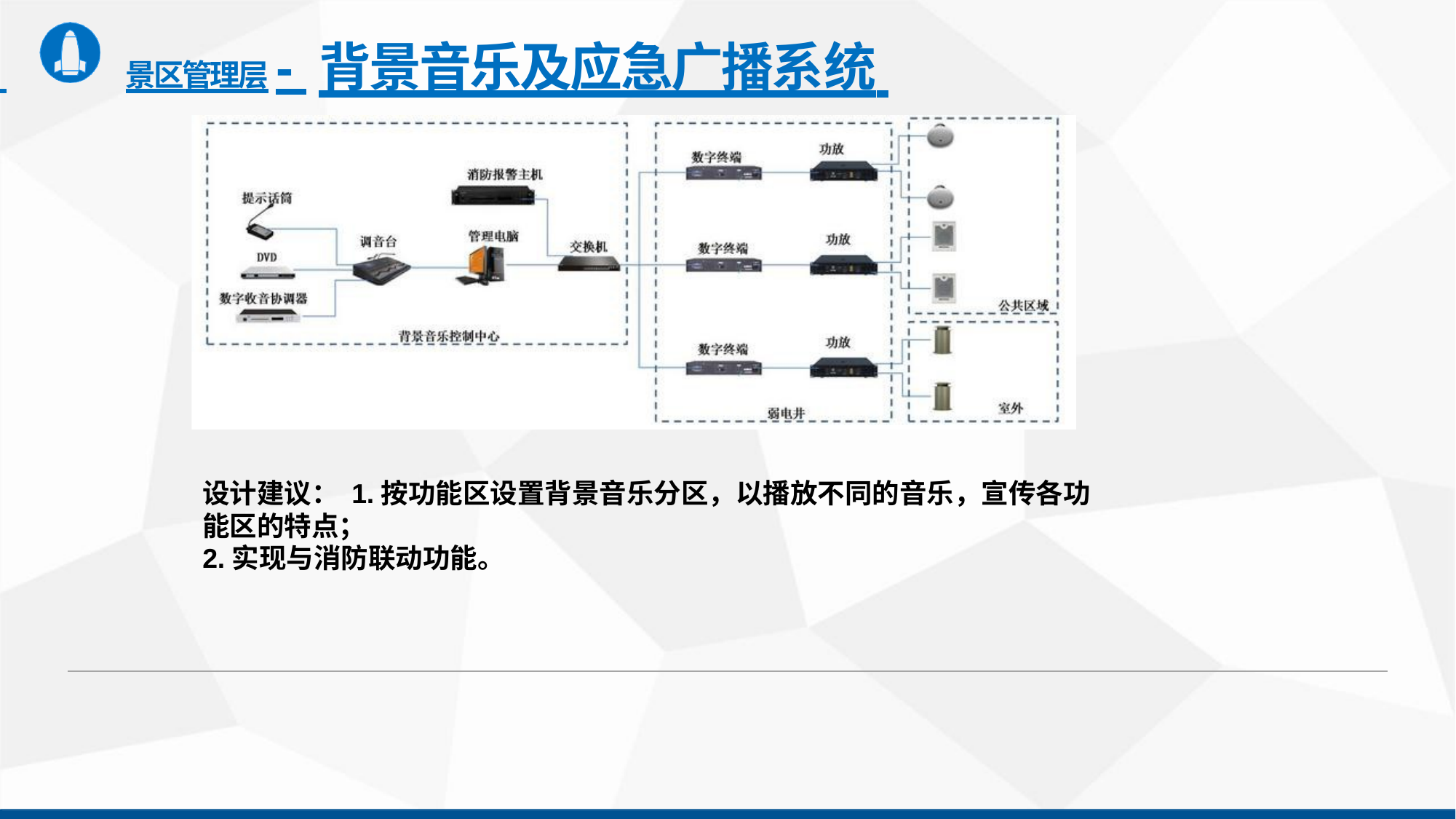

# 景区管理层- 背景音乐及应急广播系统

设计建议： 1.按功能区设置背景音乐分区，以播放不同的音乐，宣传各功能区的特点；
2.实现与消防联动功能。